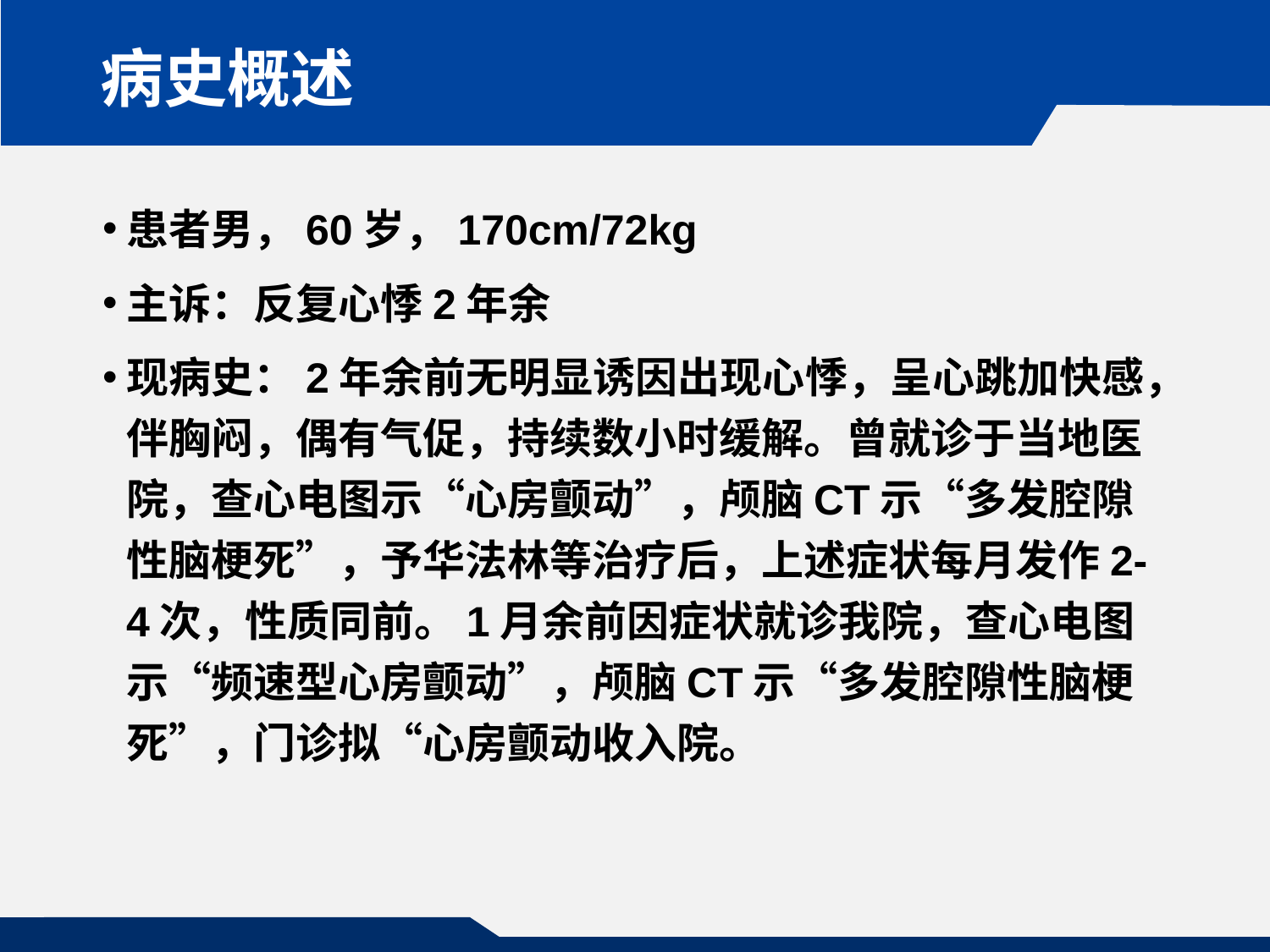

# 病史概述
患者男，60岁，170cm/72kg
主诉：反复心悸2年余
现病史：2年余前无明显诱因出现心悸，呈心跳加快感，伴胸闷，偶有气促，持续数小时缓解。曾就诊于当地医院，查心电图示“心房颤动”，颅脑CT示“多发腔隙性脑梗死”，予华法林等治疗后，上述症状每月发作2-4次，性质同前。1月余前因症状就诊我院，查心电图示“频速型心房颤动”，颅脑CT示“多发腔隙性脑梗死”，门诊拟“心房颤动收入院。